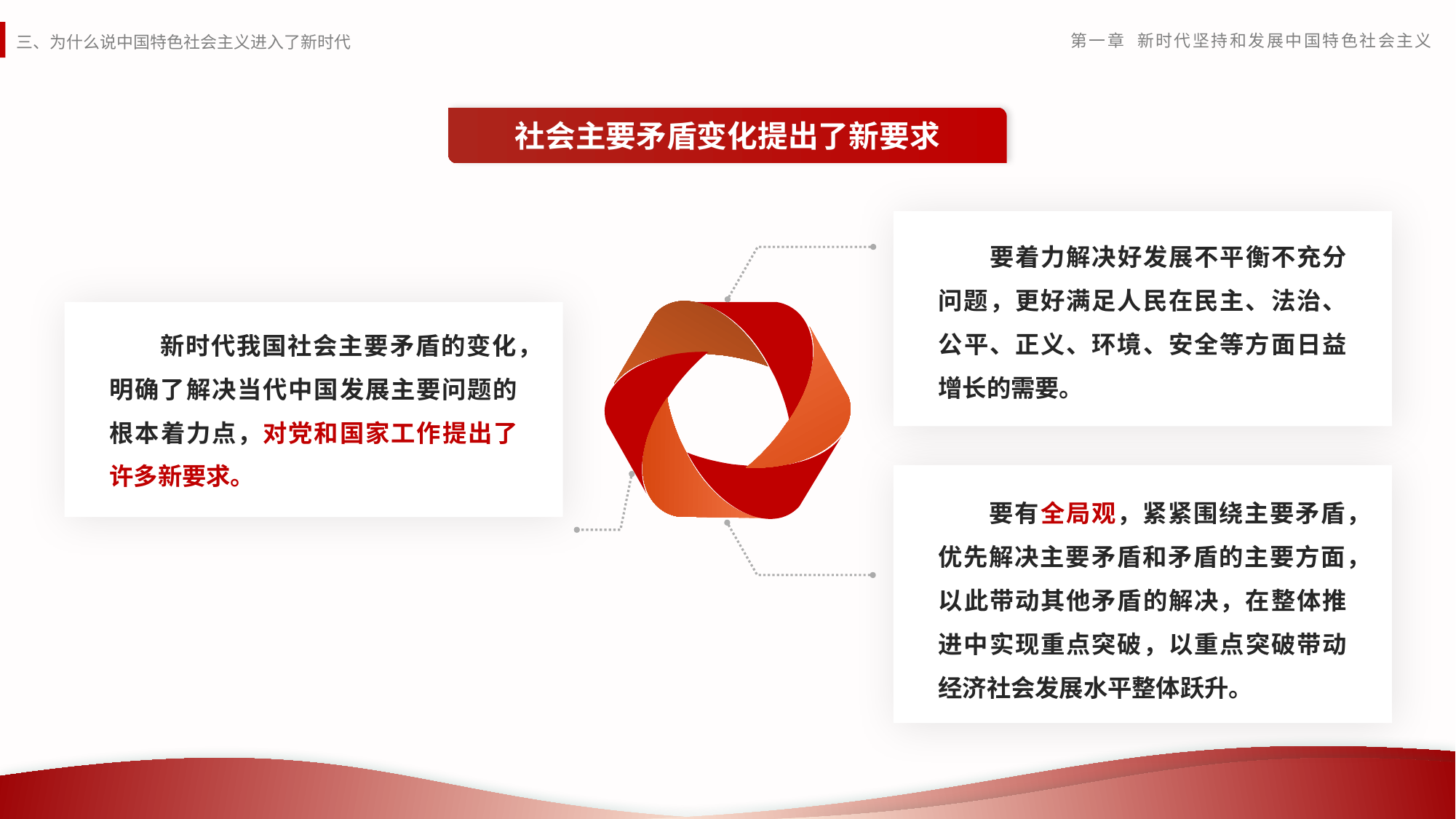

社会主要矛盾变化提出了新要求

　　要着力解决好发展不平衡不充分问题，更好满足人民在民主、法治、公平、正义、环境、安全等方面日益增长的需要。

　　新时代我国社会主要矛盾的变化，明确了解决当代中国发展主要问题的根本着力点，对党和国家工作提出了许多新要求。

　　要有全局观，紧紧围绕主要矛盾，优先解决主要矛盾和矛盾的主要方面，以此带动其他矛盾的解决，在整体推进中实现重点突破，以重点突破带动经济社会发展水平整体跃升。